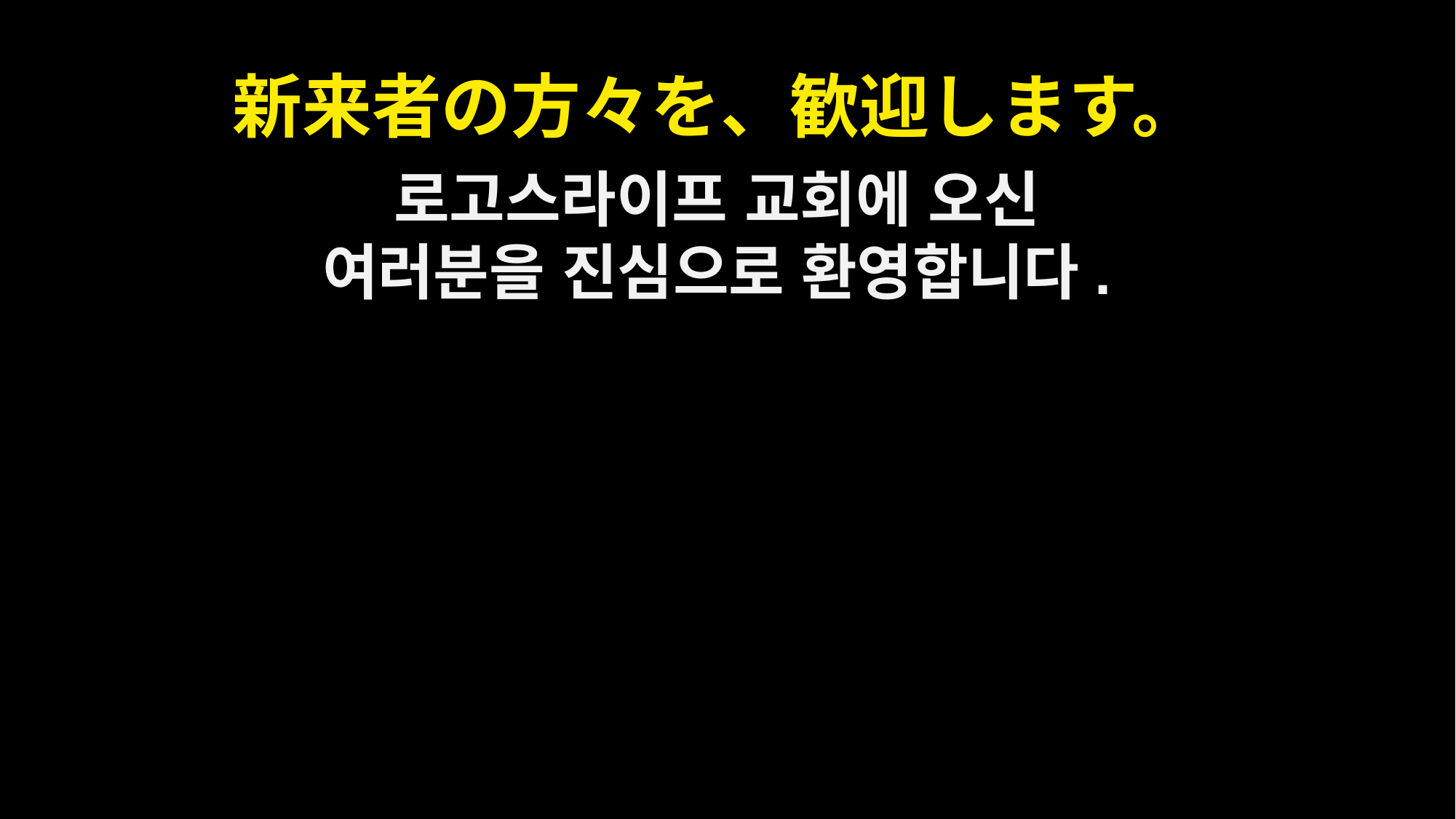

新来者の方々を、歓迎します。
로고스라이프 교회에 오신
여러분을 진심으로 환영합니다.
# 新来者歓迎 새가족환영 Start